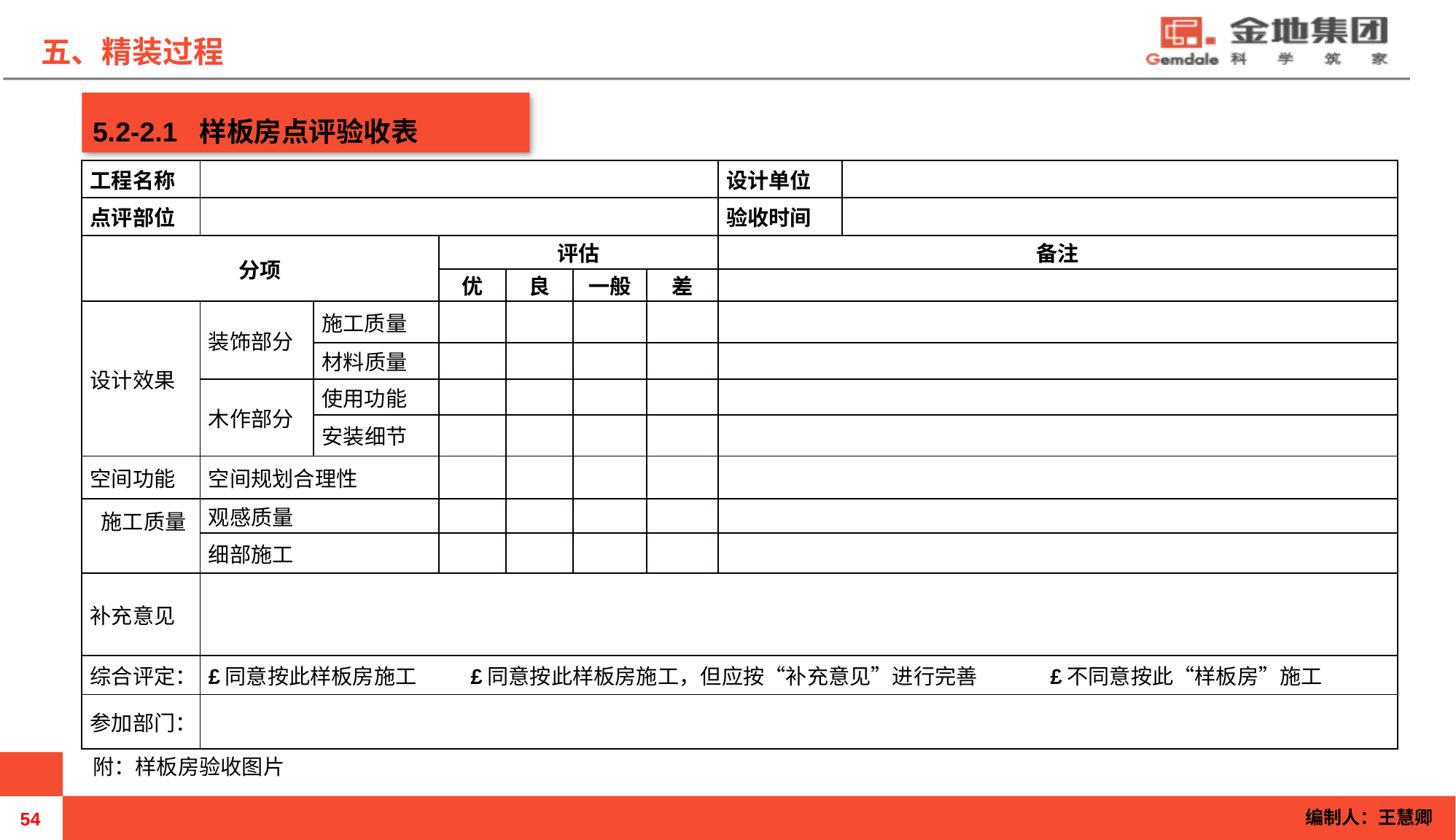

五、精装过程
5.2-2.1  样板房点评验收表
| 工程名称 |  |  |  |  |  |  | 设计单位 |  |
| --- | --- | --- | --- | --- | --- | --- | --- | --- |
| 点评部位 |  |  |  |  |  |  | 验收时间 |  |
| 分项 |  |  | 评估 |  |  |  | 备注 |  |
|  |  |  | 优 | 良 | 一般 | 差 |  |  |
| 设计效果 | 装饰部分 | 施工质量 |  |  |  |  |  |  |
|  |  | 材料质量 |  |  |  |  |  |  |
|  | 木作部分 | 使用功能 |  |  |  |  |  |  |
|  |  | 安装细节 |  |  |  |  |  |  |
| 空间功能 | 空间规划合理性 |  |  |  |  |  |  |  |
| 施工质量 | 观感质量 |  |  |  |  |  |  |  |
|  | 细部施工 |  |  |  |  |  |  |  |
| 补充意见 |  |  |  |  |  |  |  |  |
| 综合评定： | £同意按此样板房施工 £同意按此样板房施工，但应按“补充意见”进行完善 £不同意按此“样板房”施工 |  |  |  |  |  |  |  |
| 参加部门： |  |  |  |  |  |  |  |  |
附：样板房验收图片
编制人：王慧卿